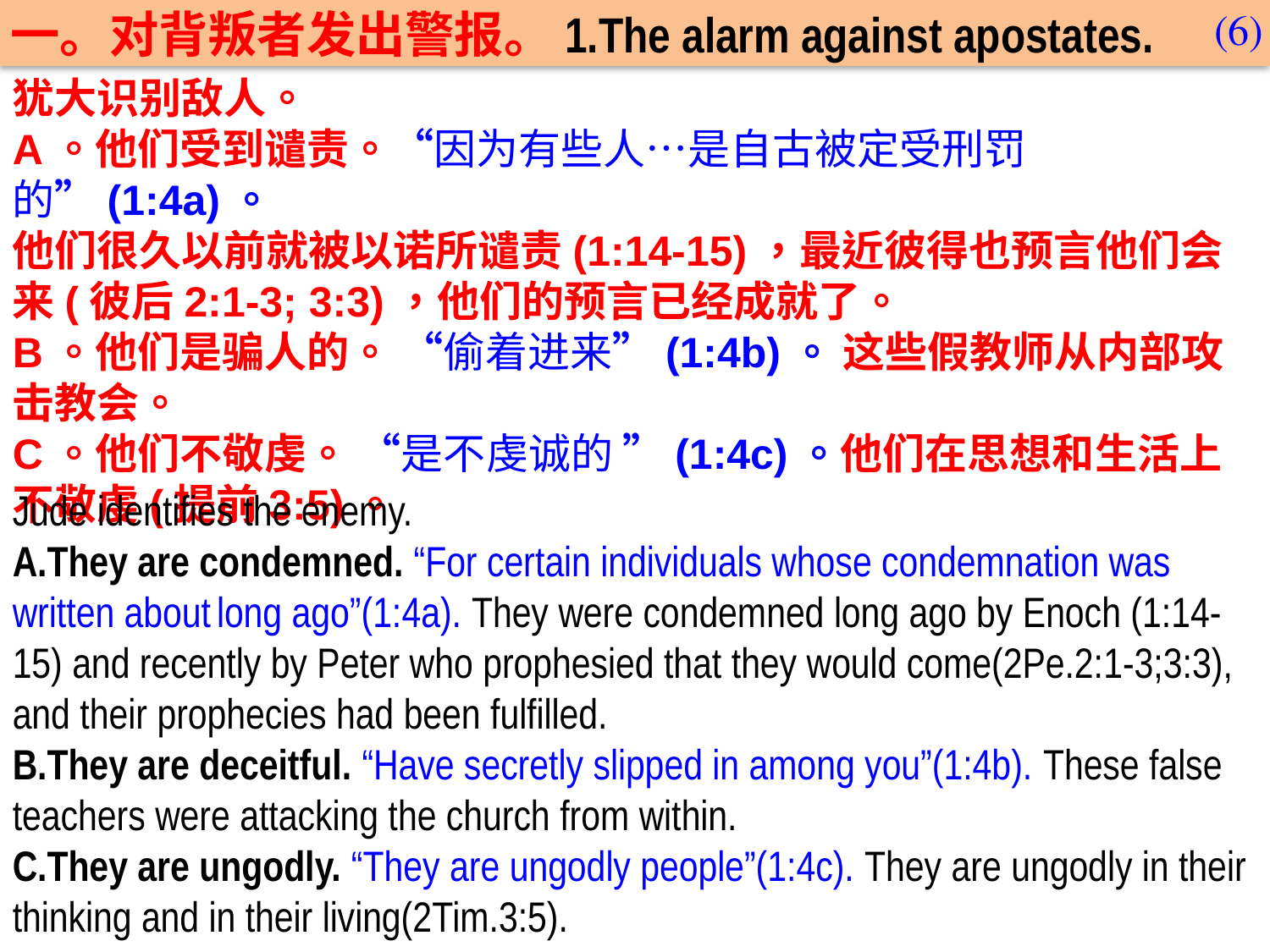

(6)
一。对背叛者发出警报。1.The alarm against apostates.

犹大识别敌人。
A。他们受到谴责。“因为有些人…是自古被定受刑罚的”(1:4a)。
他们很久以前就被以诺所谴责(1:14-15)，最近彼得也预言他们会来(彼后2:1-3; 3:3)，他们的预言已经成就了。
B。他们是骗人的。 “偷着进来”(1:4b)。 这些假教师从内部攻击教会。
C。他们不敬虔。 “是不虔诚的 ”(1:4c)。他们在思想和生活上不敬虔(提前3:5)。
Jude identifies the enemy.
A.They are condemned. “For certain individuals whose condemnation was written about long ago”(1:4a). They were condemned long ago by Enoch (1:14-15) and recently by Peter who prophesied that they would come(2Pe.2:1-3;3:3), and their prophecies had been fulfilled.
B.They are deceitful. “Have secretly slipped in among you”(1:4b). These false teachers were attacking the church from within.
C.They are ungodly. “They are ungodly people”(1:4c). They are ungodly in their thinking and in their living(2Tim.3:5).